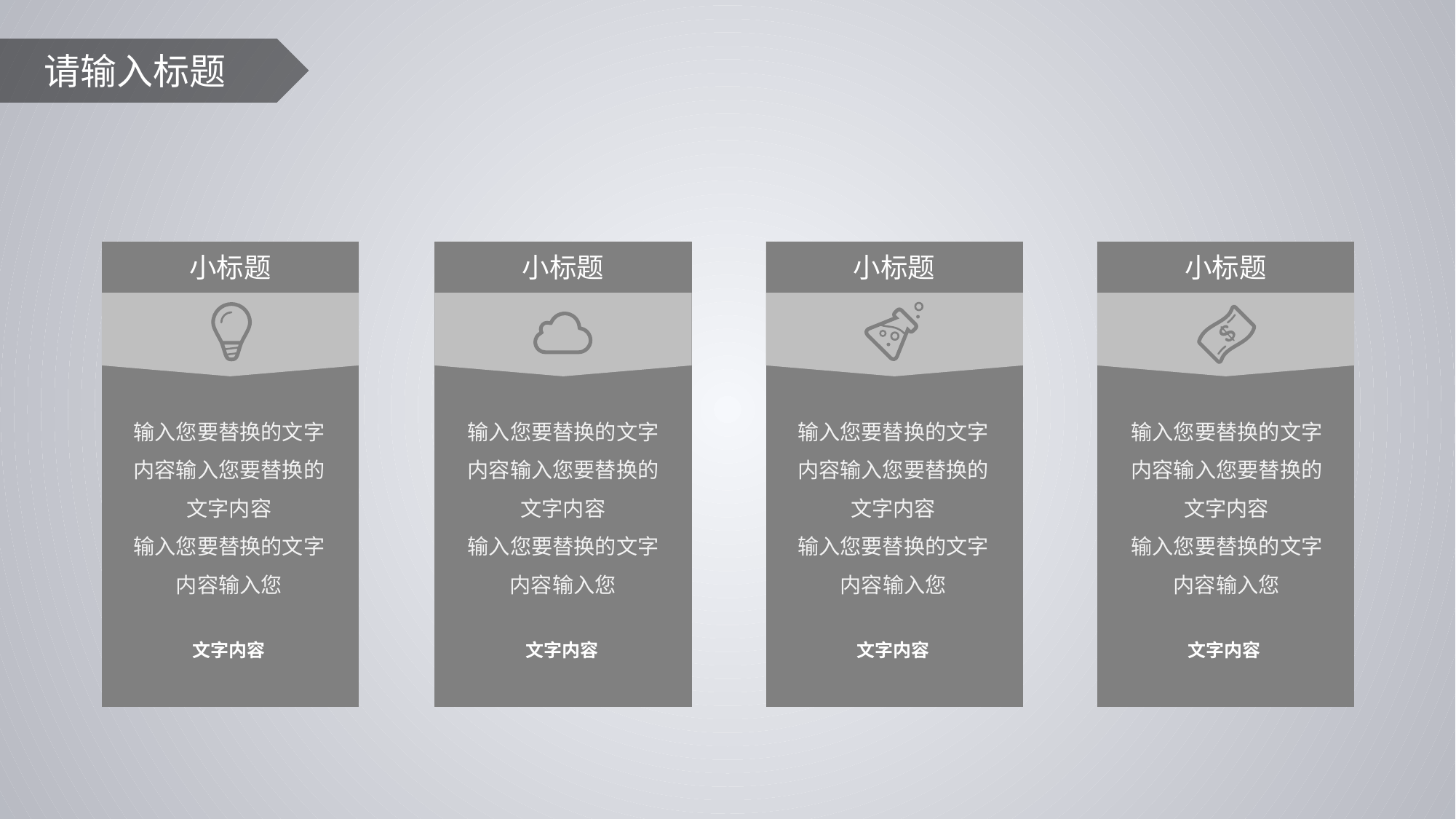

请输入标题

小标题

输入您要替换的文字内容输入您要替换的文字内容
输入您要替换的文字内容输入您
文字内容

小标题

输入您要替换的文字内容输入您要替换的文字内容
输入您要替换的文字内容输入您
文字内容

小标题

输入您要替换的文字内容输入您要替换的文字内容
输入您要替换的文字内容输入您
文字内容

小标题

输入您要替换的文字内容输入您要替换的文字内容
输入您要替换的文字内容输入您
文字内容